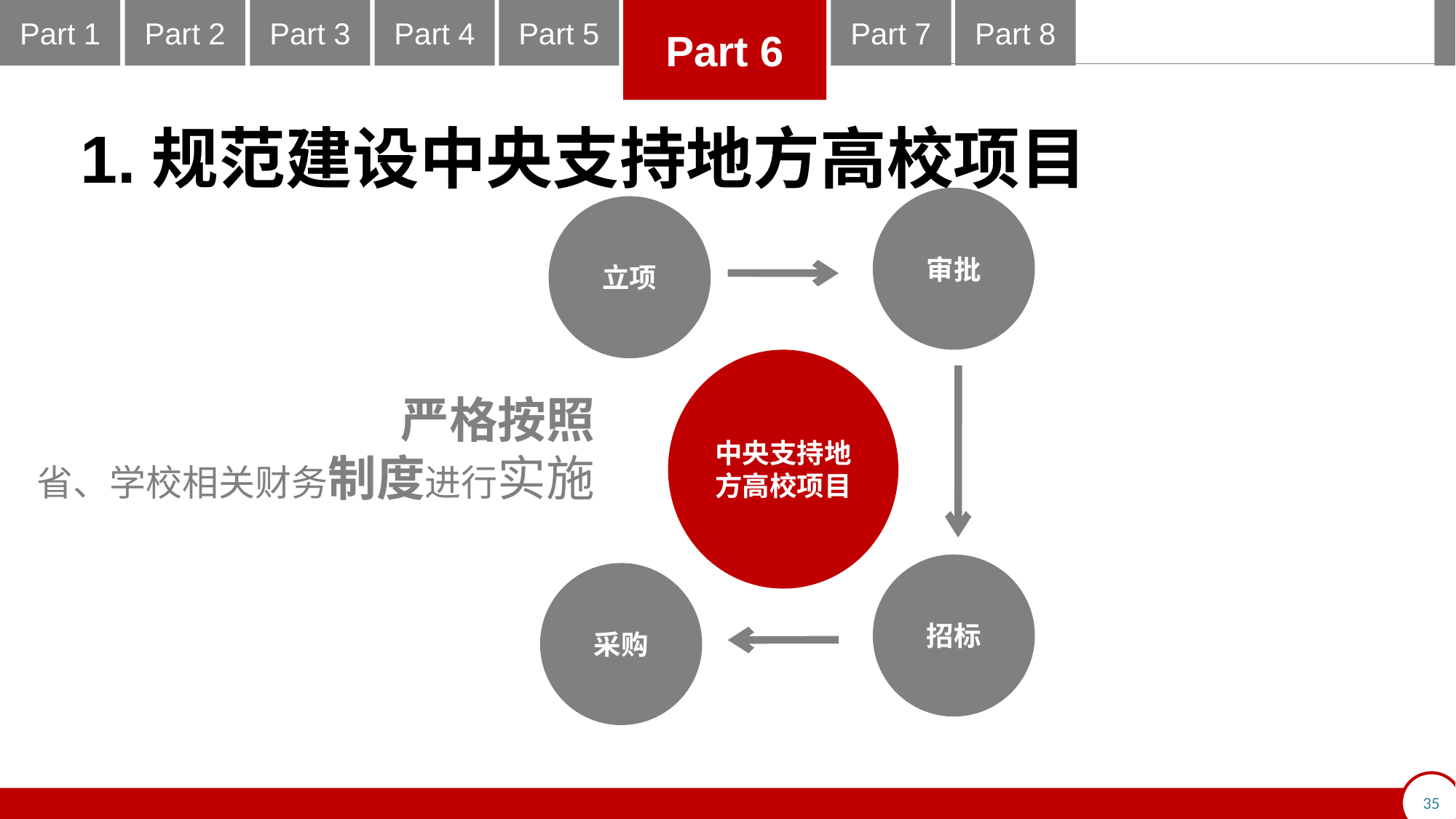

1.规范建设中央支持地方高校项目
审批
中央支持地方高校项目
招标
采购
立项
严格按照
省、学校相关财务制度进行实施